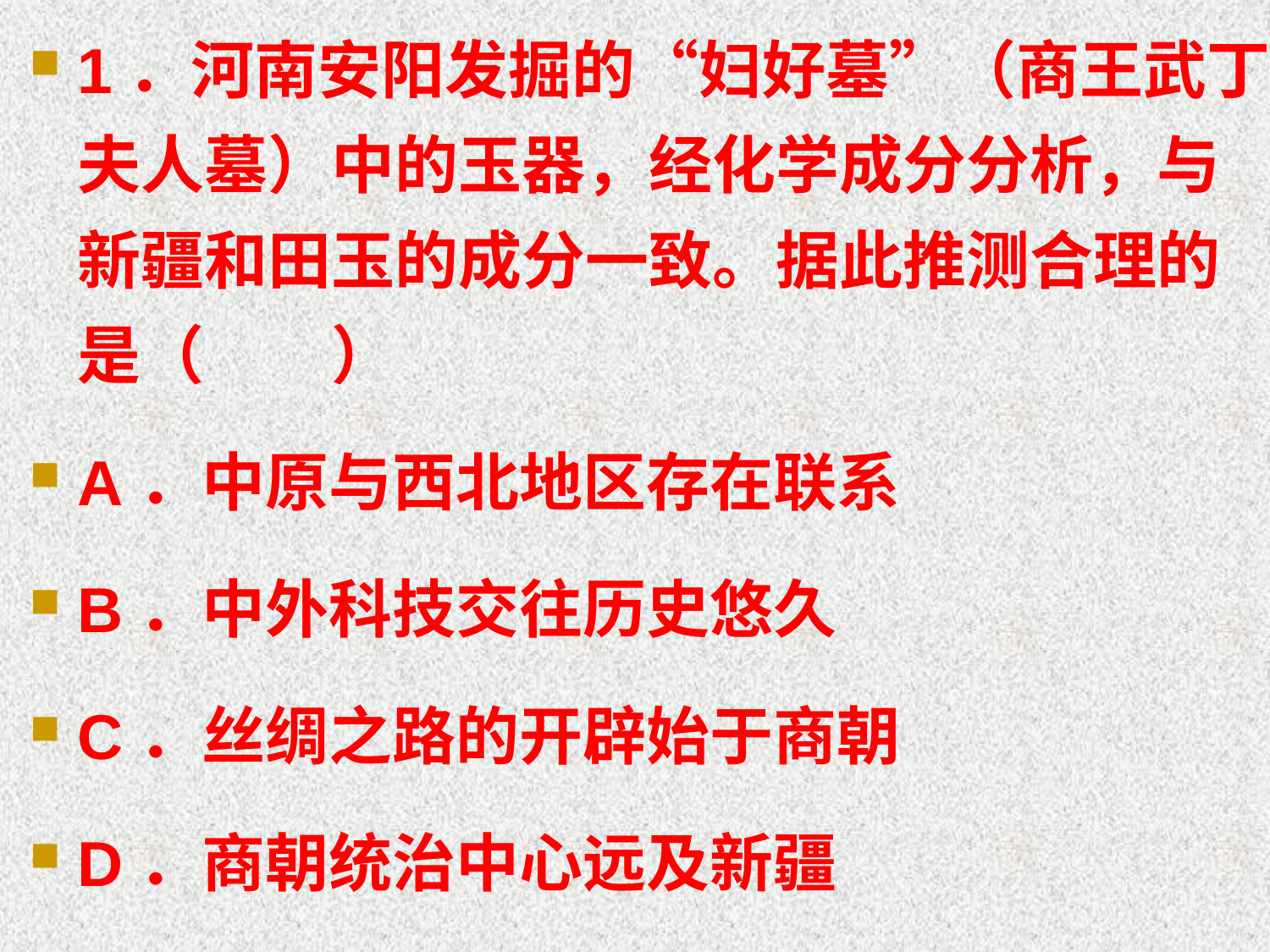

1．河南安阳发掘的“妇好墓”（商王武丁夫人墓）中的玉器，经化学成分分析，与新疆和田玉的成分一致。据此推测合理的是（　　）
A．中原与西北地区存在联系
B．中外科技交往历史悠久
C．丝绸之路的开辟始于商朝
D．商朝统治中心远及新疆

#